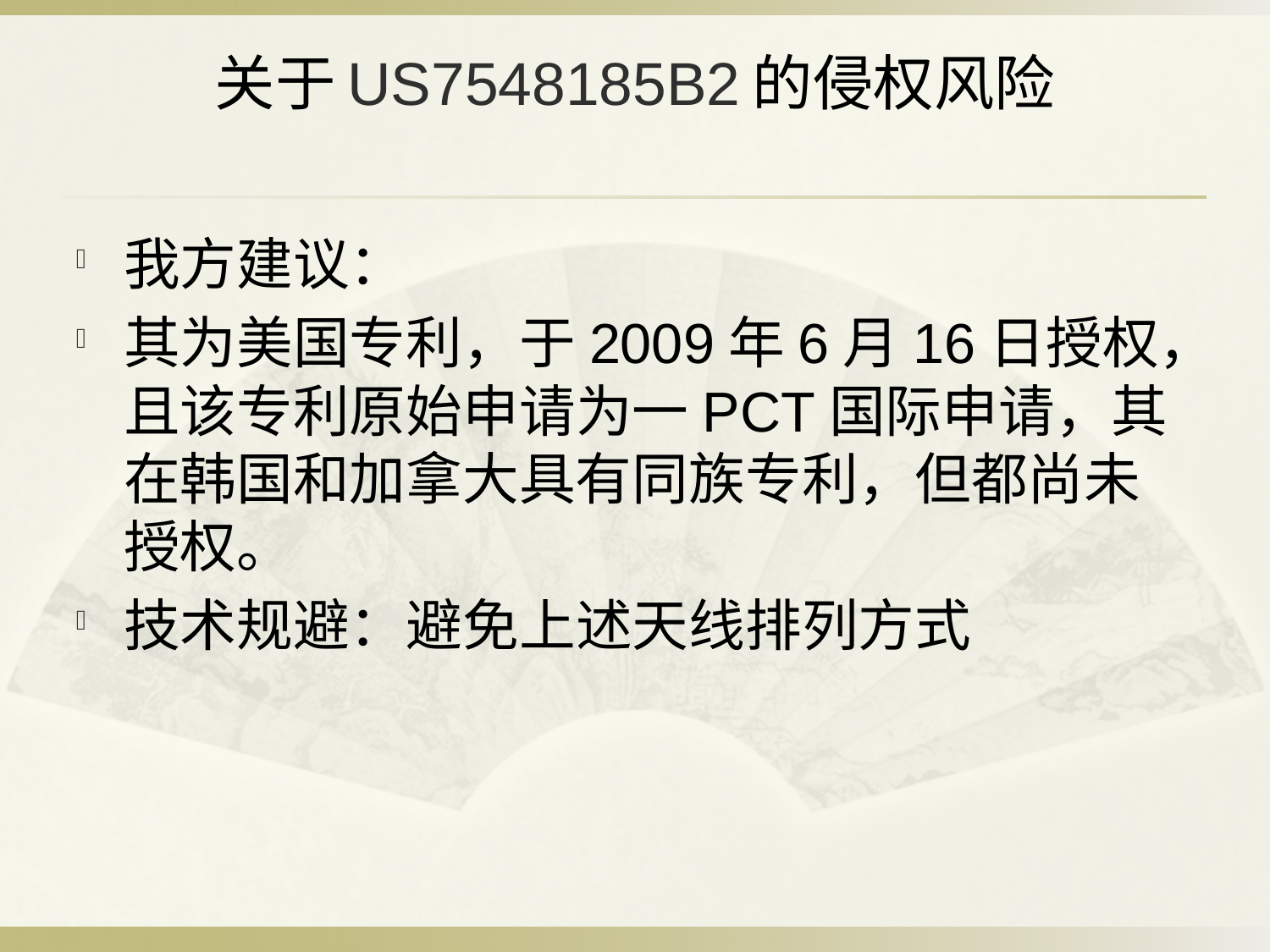

# 关于US7548185B2的侵权风险
我方建议：
其为美国专利，于2009年6月16日授权，且该专利原始申请为一PCT国际申请，其在韩国和加拿大具有同族专利，但都尚未授权。
技术规避：避免上述天线排列方式